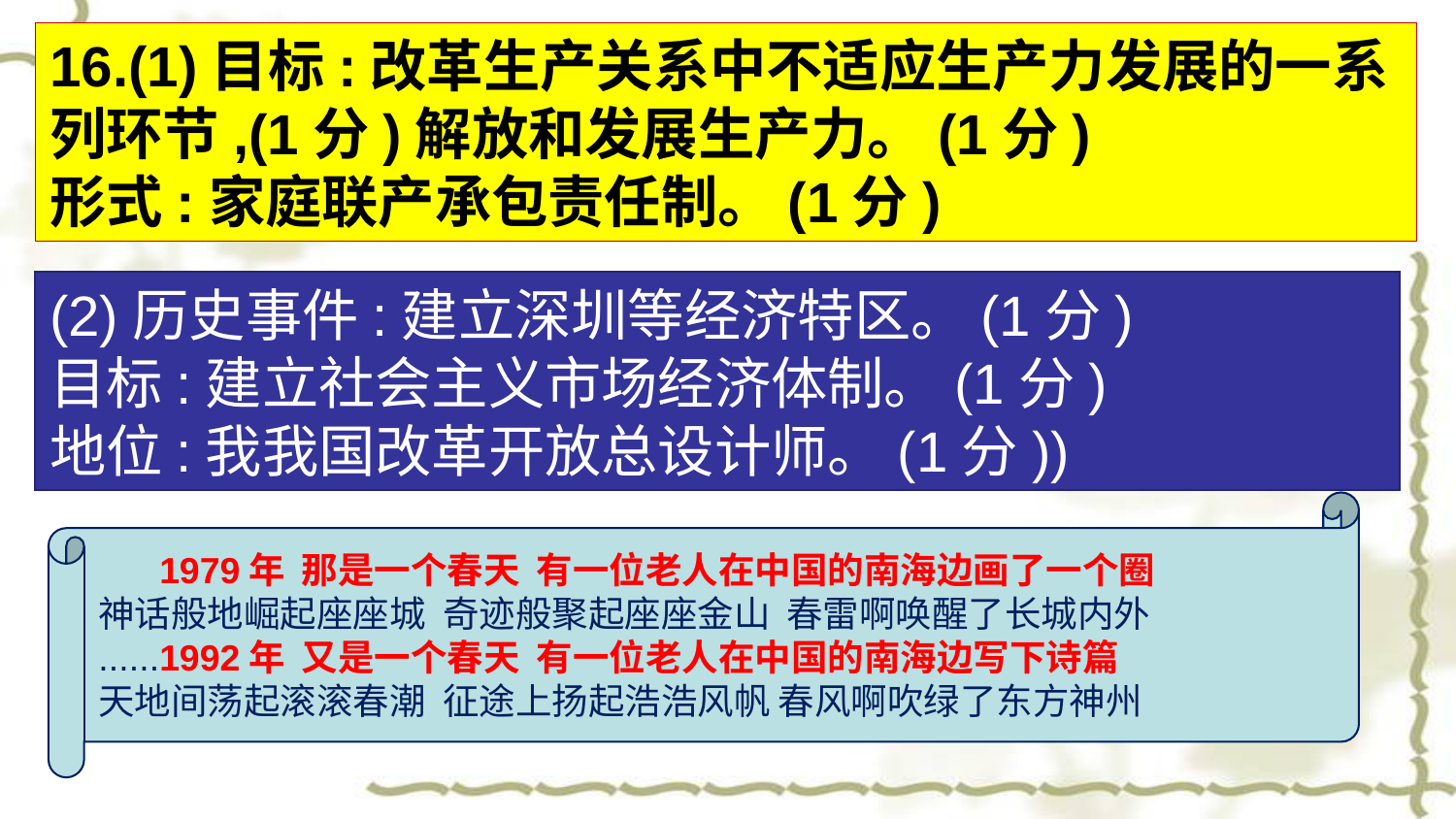

16.(1)目标:改革生产关系中不适应生产力发展的一系列环节,(1分)解放和发展生产力。(1分)
形式:家庭联产承包责任制。(1分)
(2)历史事件:建立深圳等经济特区。(1分)
目标:建立社会主义市场经济体制。(1分)
地位:我我国改革开放总设计师。(1分))

      1979年  那是一个春天  有一位老人在中国的南海边画了一个圈
神话般地崛起座座城  奇迹般聚起座座金山  春雷啊唤醒了长城内外
......1992年  又是一个春天  有一位老人在中国的南海边写下诗篇
天地间荡起滚滚春潮  征途上扬起浩浩风帆 春风啊吹绿了东方神州